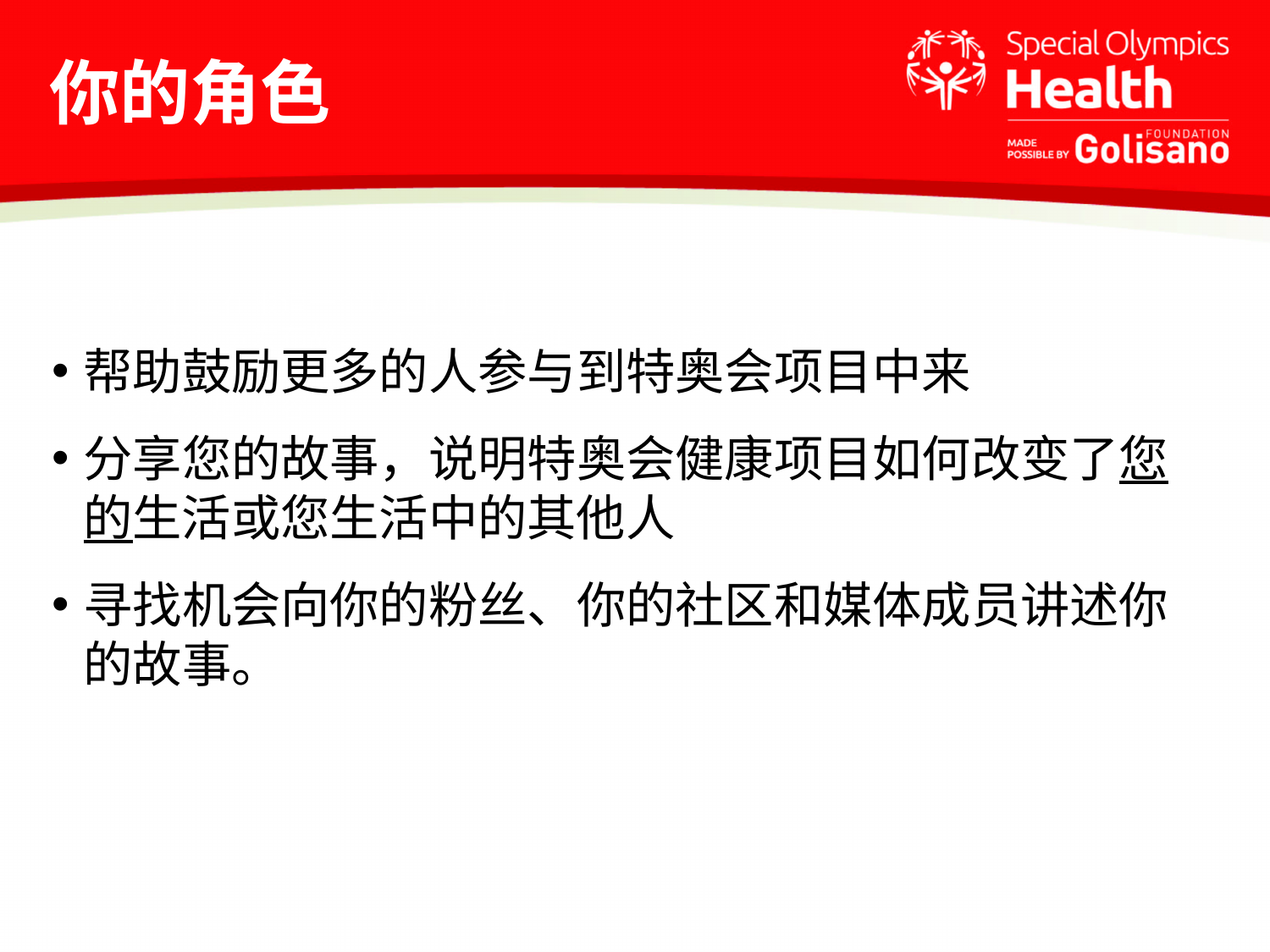

# 你的角色
记者们正在报道一个以上的项目
不仅要负责发布故事，还要整天发推特，写博客，拍视频
我们生活在一个24小时的新闻环境中
竞争激烈的内容

帮助鼓励更多的人参与到特奥会项目中来
分享您的故事，说明特奥会健康项目如何改变了您的生活或您生活中的其他人
寻找机会向你的粉丝、你的社区和媒体成员讲述你的故事。